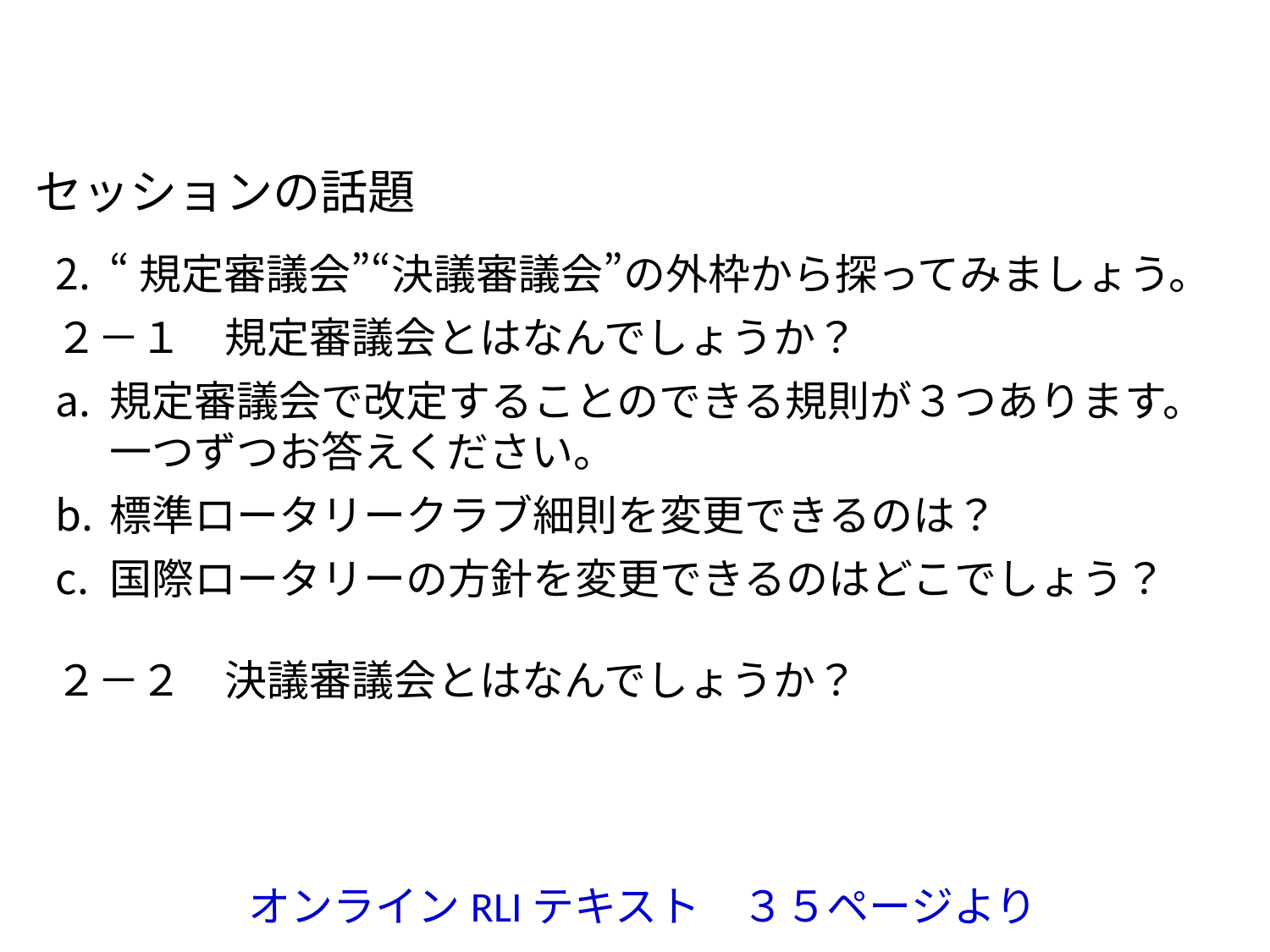

セッションの話題
“規定審議会”“決議審議会”の外枠から探ってみましょう。

２－１　規定審議会とはなんでしょうか？

規定審議会で改定することのできる規則が３つあります。一つずつお答えください。

標準ロータリークラブ細則を変更できるのは？

国際ロータリーの方針を変更できるのはどこでしょう？

２－２　決議審議会とはなんでしょうか？

オンラインRLIテキスト　３５ページより